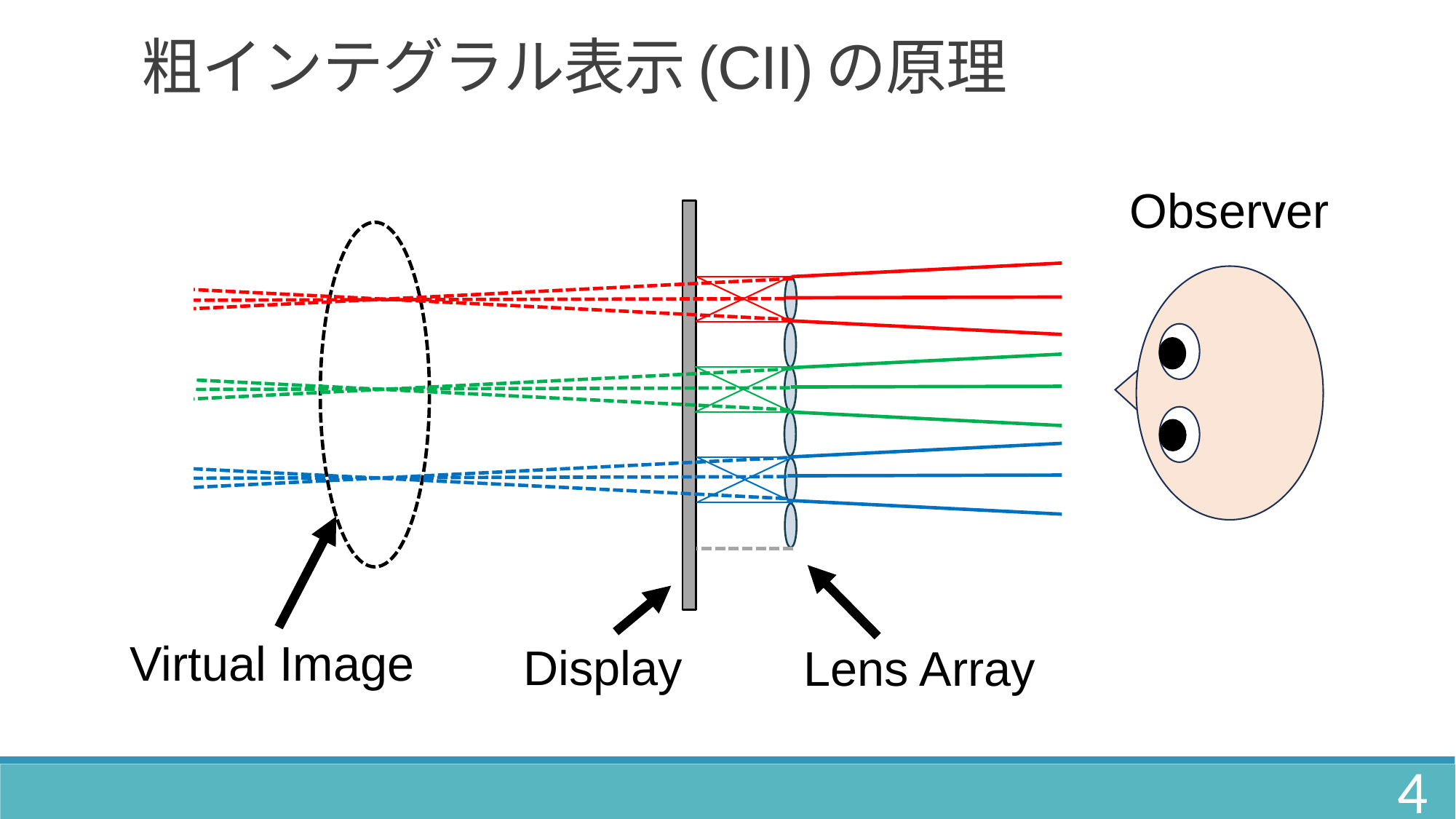

粗インテグラル表示(CII)の原理
Observer

Virtual Image
Display
Lens Array

4